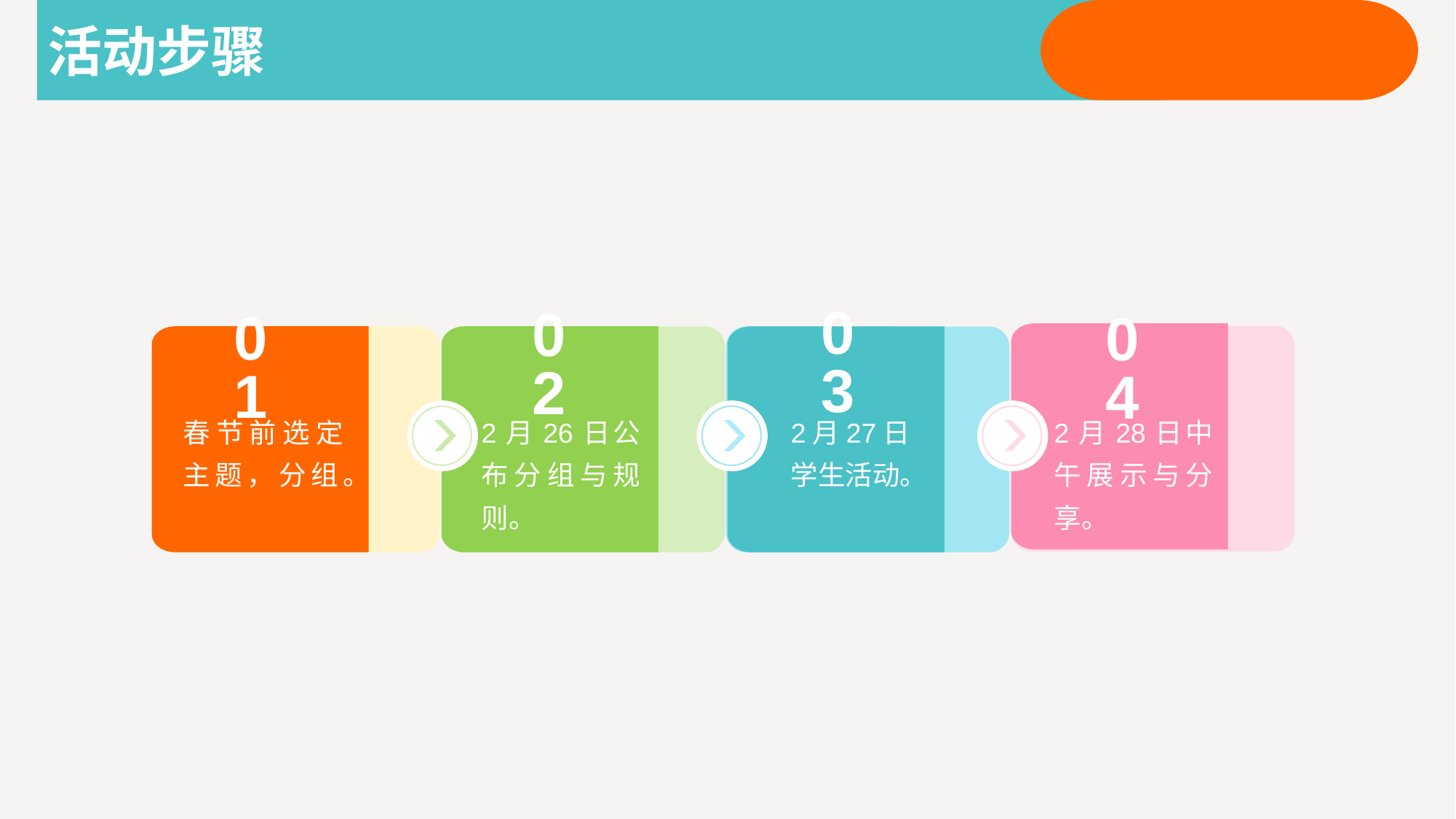

活动步骤

04
2月28日中午展示与分享。

01
春节前选定主题，分组。

02
2月26日公布分组与规则。

03
2月27日
学生活动。